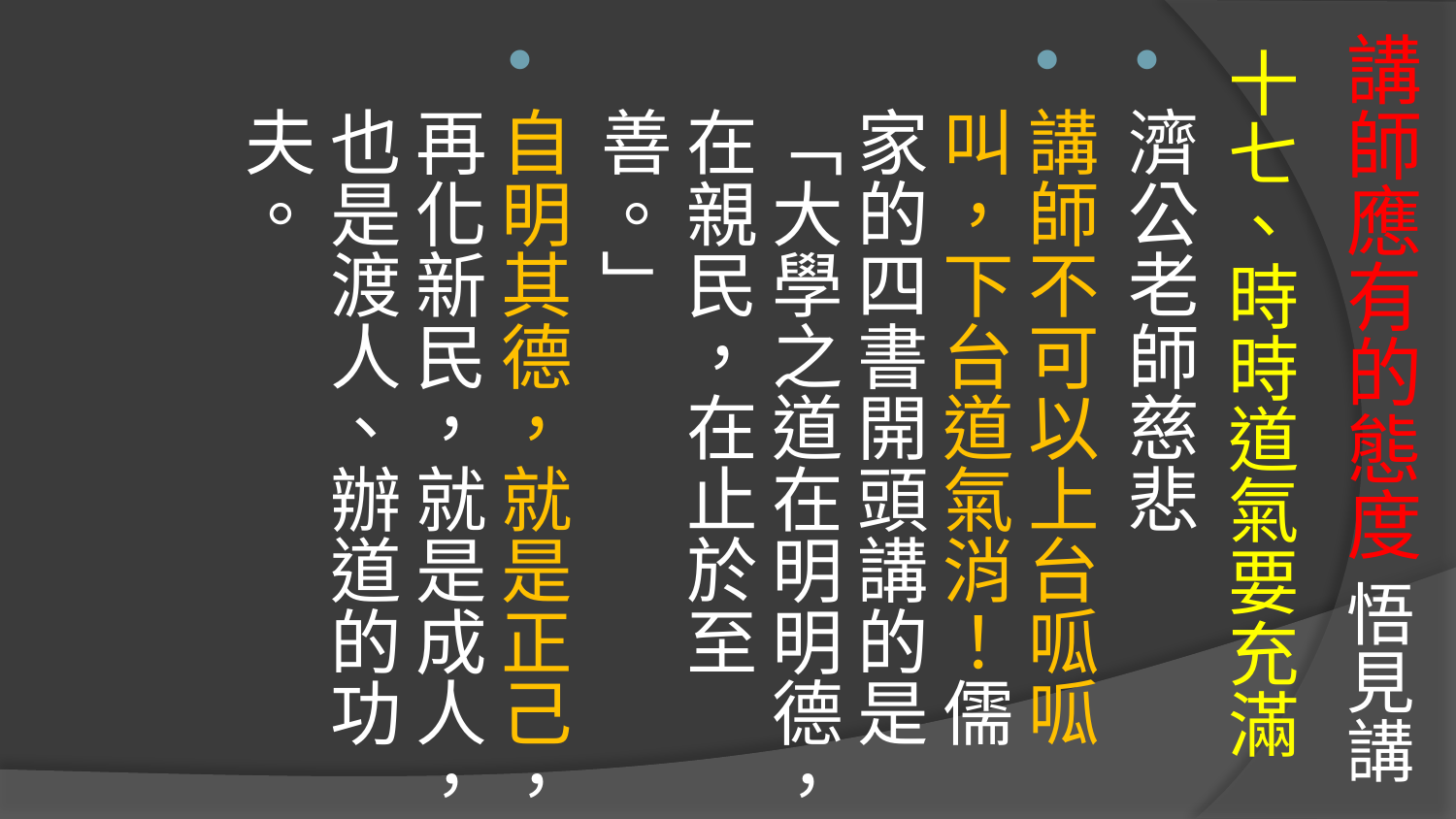

# 講師應有的態度 悟見講
十七、時時道氣要充滿
濟公老師慈悲
講師不可以上台呱呱叫，下台道氣消！儒家的四書開頭講的是「大學之道在明明德，在親民，在止於至善。」
自明其德，就是正己，再化新民，就是成人，也是渡人、辦道的功夫。